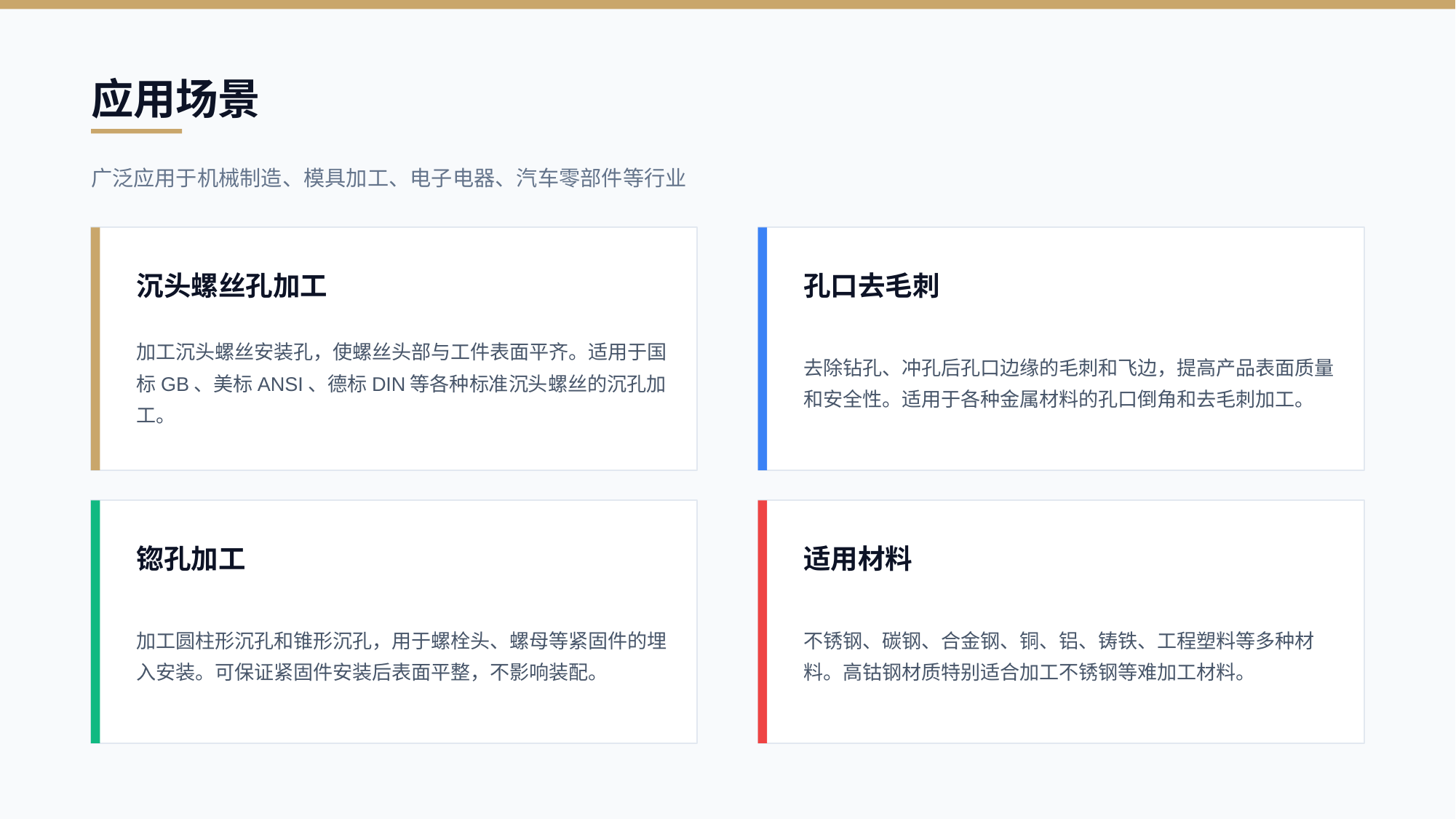

应用场景

广泛应用于机械制造、模具加工、电子电器、汽车零部件等行业

沉头螺丝孔加工
孔口去毛刺
加工沉头螺丝安装孔，使螺丝头部与工件表面平齐。适用于国标GB、美标ANSI、德标DIN等各种标准沉头螺丝的沉孔加工。
去除钻孔、冲孔后孔口边缘的毛刺和飞边，提高产品表面质量和安全性。适用于各种金属材料的孔口倒角和去毛刺加工。

锪孔加工
适用材料
加工圆柱形沉孔和锥形沉孔，用于螺栓头、螺母等紧固件的埋入安装。可保证紧固件安装后表面平整，不影响装配。
不锈钢、碳钢、合金钢、铜、铝、铸铁、工程塑料等多种材料。高钴钢材质特别适合加工不锈钢等难加工材料。